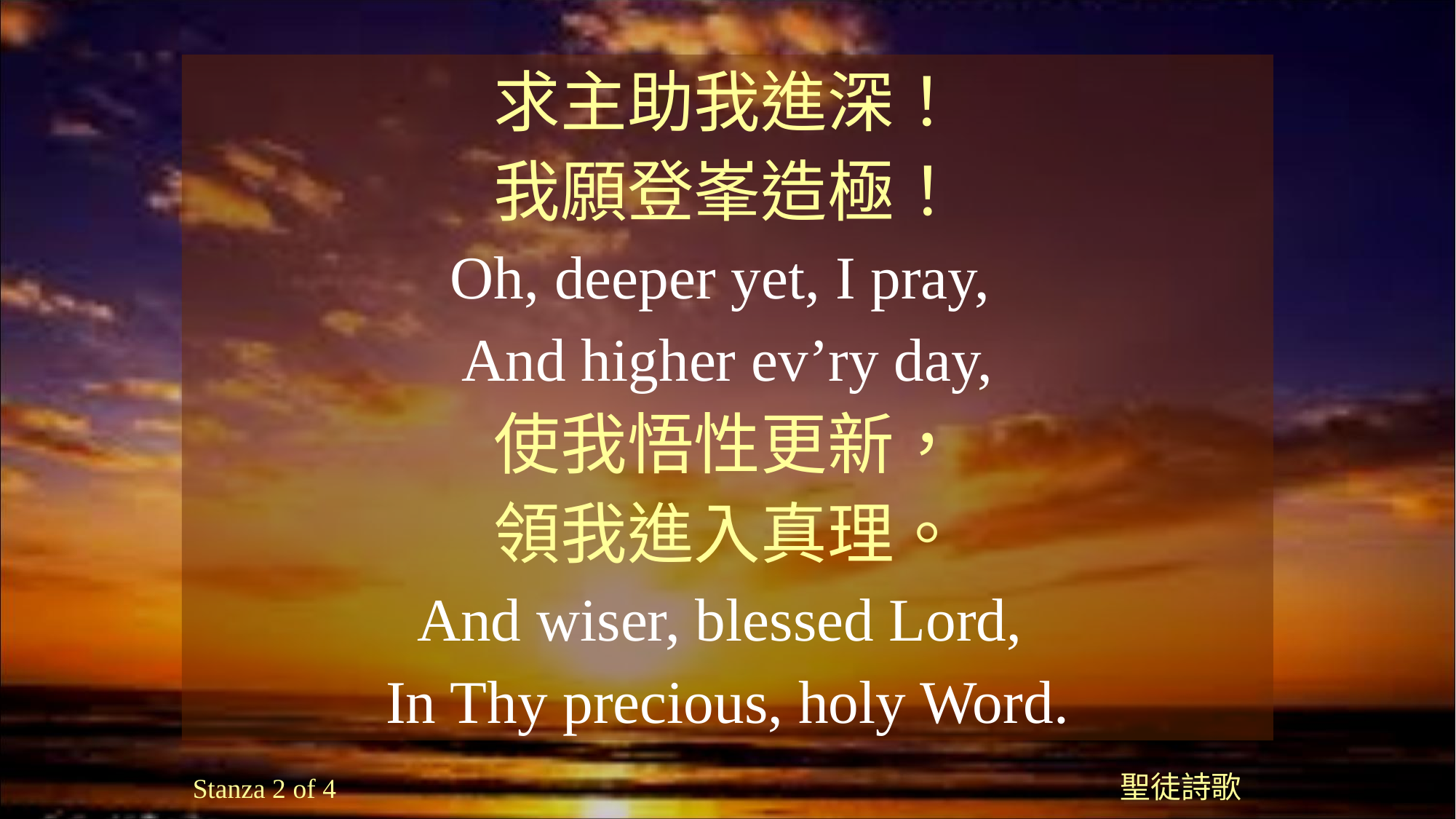

求主助我進深！
我願登峯造極！
Oh, deeper yet, I pray,
And higher ev’ry day,
使我悟性更新，
領我進入真理。
And wiser, blessed Lord,
In Thy precious, holy Word.
聖徒詩歌
Stanza 2 of 4